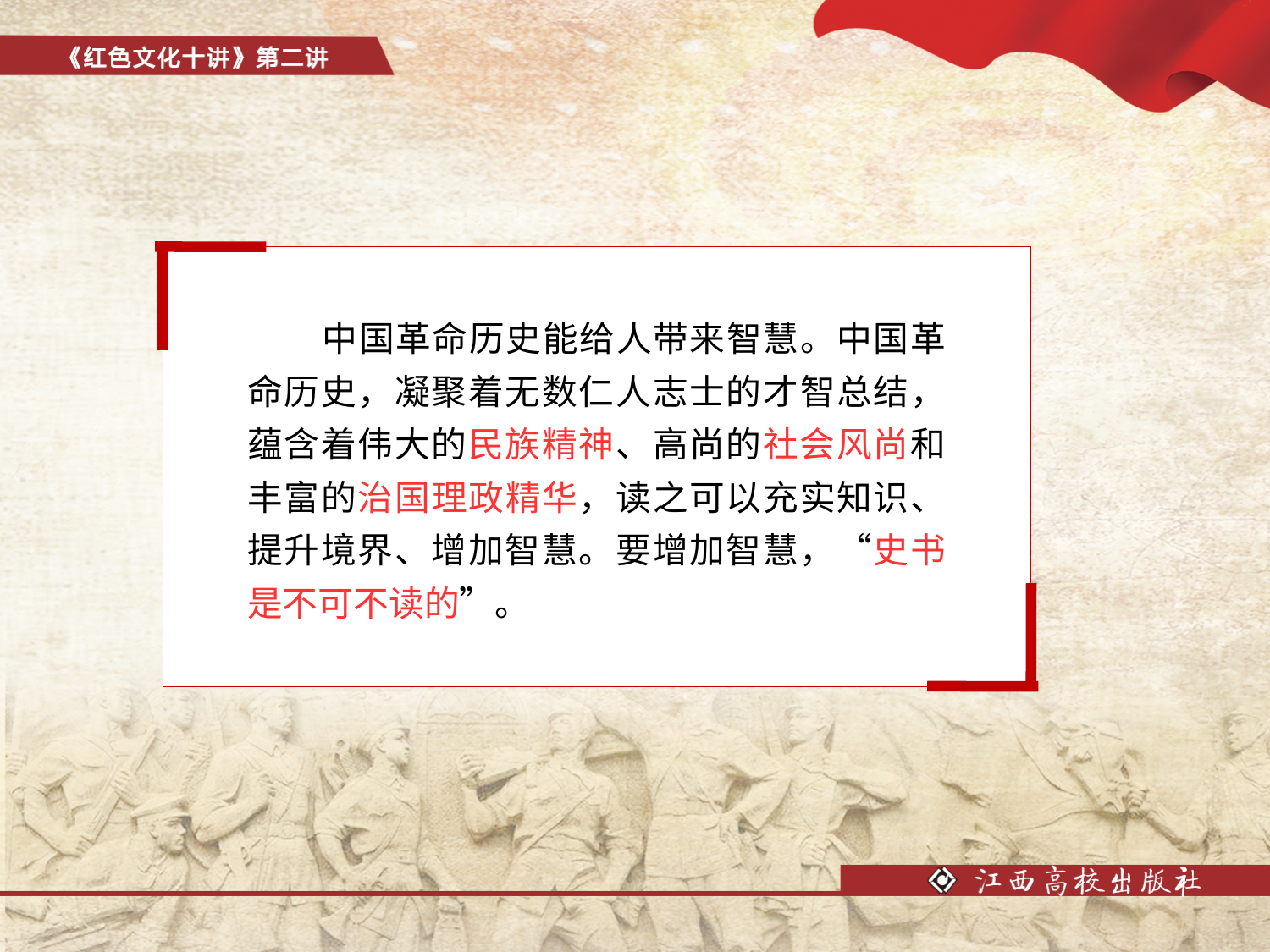

中国革命历史能给人带来智慧。中国革命历史，凝聚着无数仁人志士的才智总结，蕴含着伟大的民族精神、高尚的社会风尚和丰富的治国理政精华，读之可以充实知识、提升境界、增加智慧。要增加智慧，“史书是不可不读的”。